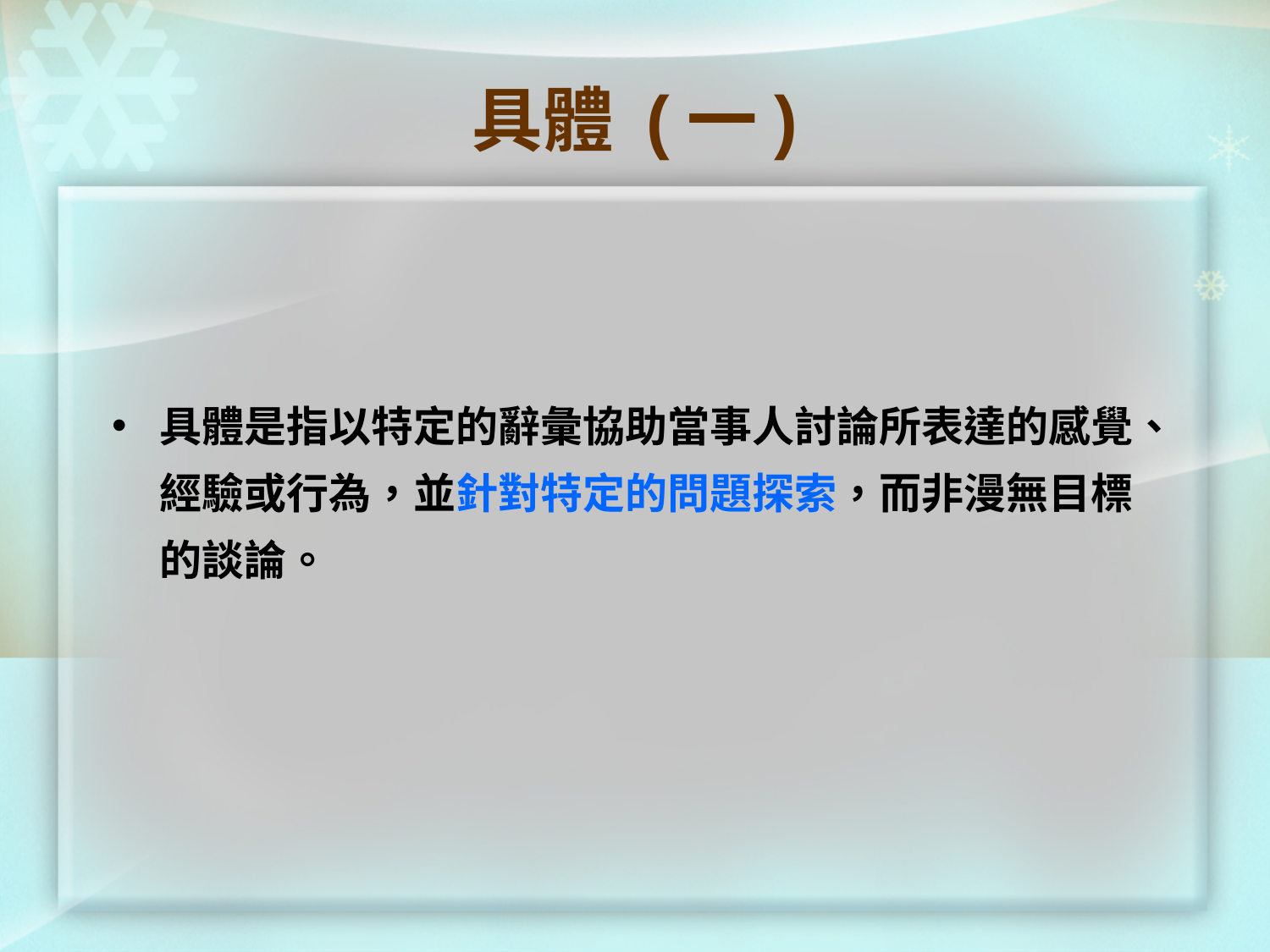

# 具體 (一)
具體是指以特定的辭彙協助當事人討論所表達的感覺、經驗或行為，並針對特定的問題探索，而非漫無目標的談論。